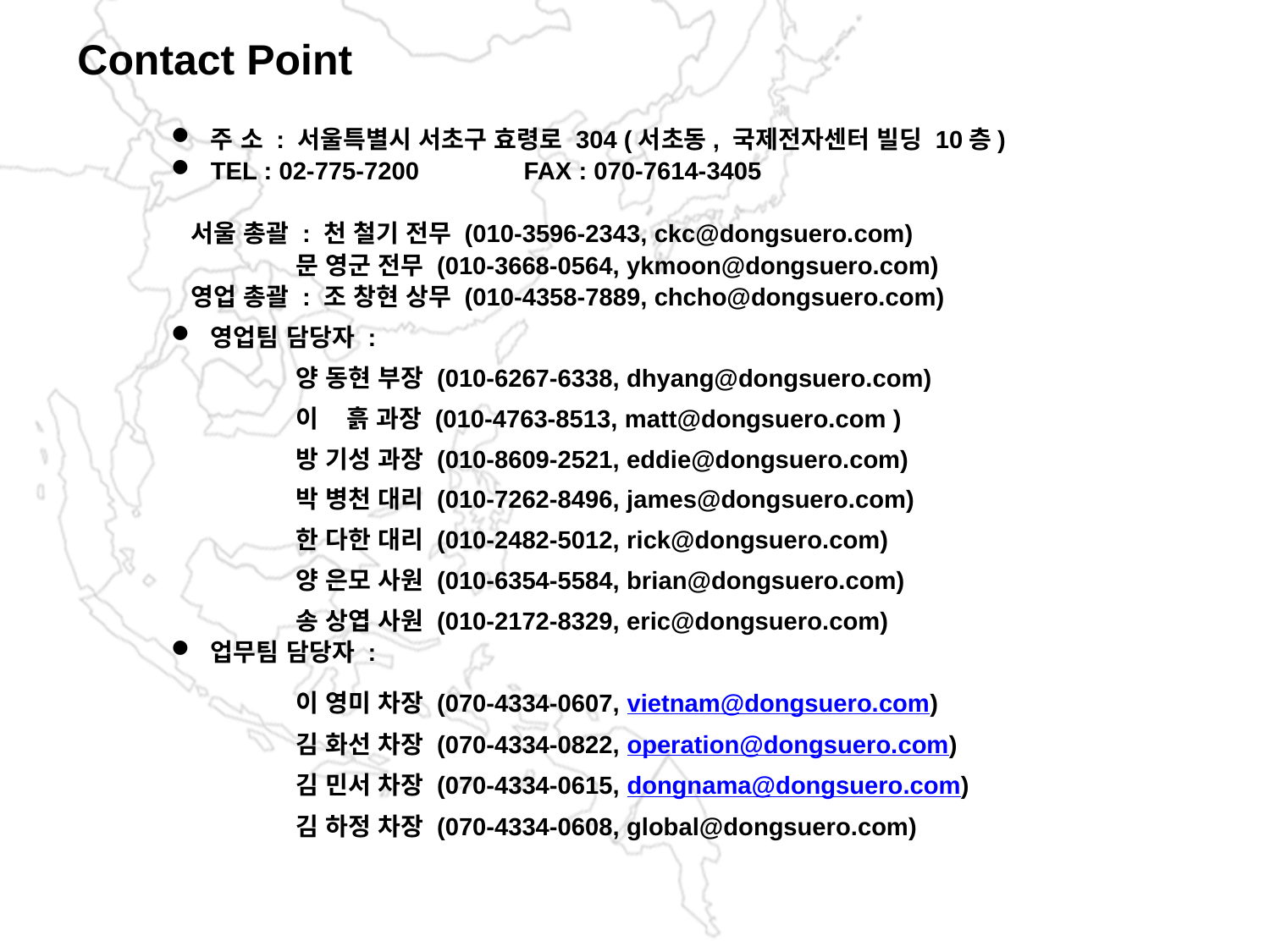

Contact Point

주 소 : 서울특별시 서초구 효령로 304 (서초동, 국제전자센터 빌딩 10층)
TEL : 02-775-7200               FAX : 070-7614-3405

  서울 총괄 : 천 철기 전무 (010-3596-2343, ckc@dongsuero.com)
                 문 영군 전무 (010-3668-0564, ykmoon@dongsuero.com)
  영업 총괄 : 조 창현 상무 (010-4358-7889, chcho@dongsuero.com)
영업팀 담당자 :
                 양 동현 부장 (010-6267-6338, dhyang@dongsuero.com)
                 이    흙 과장 (010-4763-8513, matt@dongsuero.com )
                 방 기성 과장 (010-8609-2521, eddie@dongsuero.com)
                 박 병천 대리 (010-7262-8496, james@dongsuero.com)
                 한 다한 대리 (010-2482-5012, rick@dongsuero.com)
                 양 은모 사원 (010-6354-5584, brian@dongsuero.com)
                 송 상엽 사원 (010-2172-8329, eric@dongsuero.com)
업무팀 담당자 :
                 이 영미 차장 (070-4334-0607, vietnam@dongsuero.com)
                 김 화선 차장 (070-4334-0822, operation@dongsuero.com)
                 김 민서 차장 (070-4334-0615, dongnama@dongsuero.com)
                 김 하정 차장 (070-4334-0608, global@dongsuero.com)